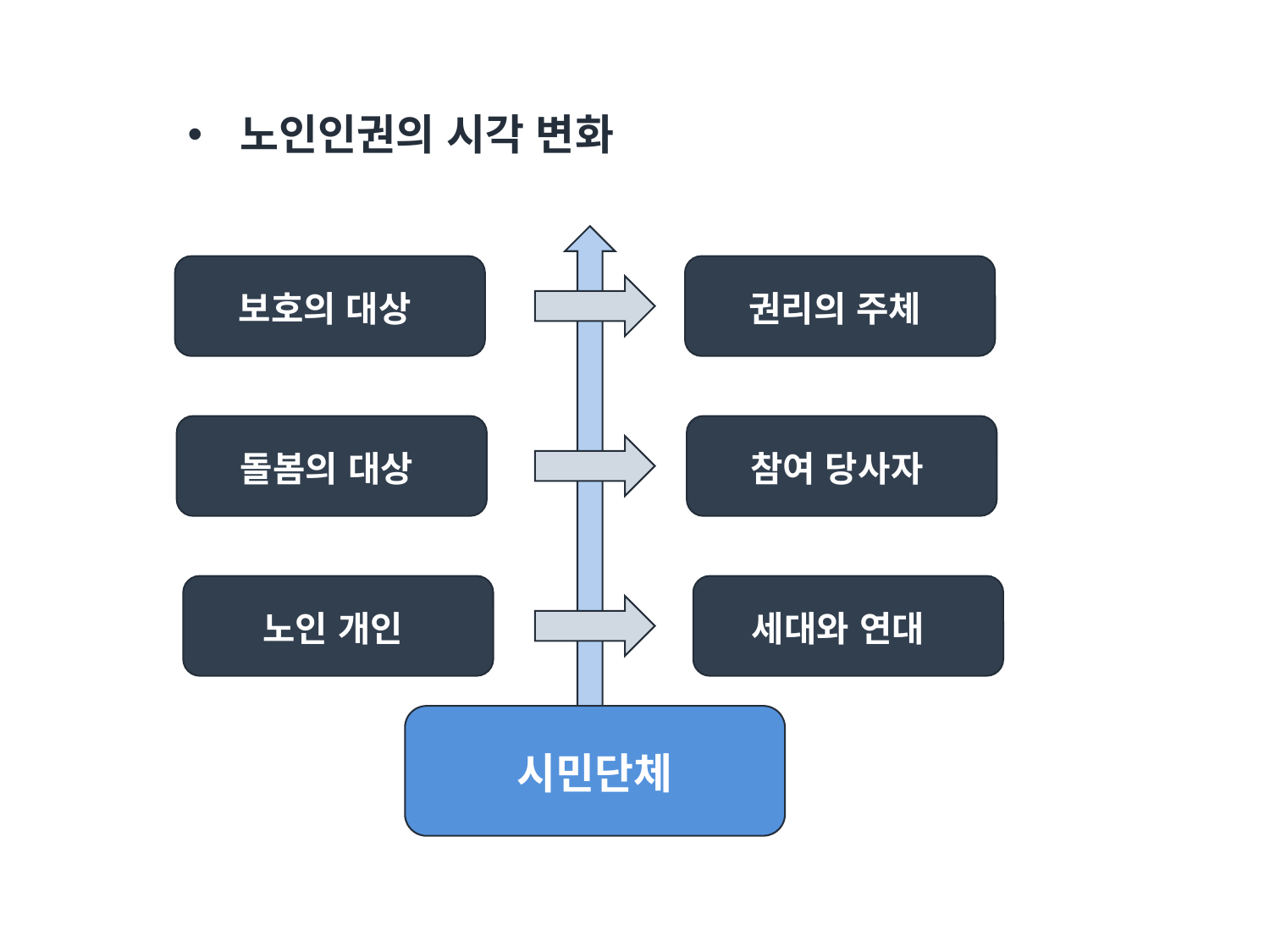

# 노인인권의 시각 변화

보호의 대상
권리의 주체

돌봄의 대상
참여 당사자

노인 개인
세대와 연대

시민단체